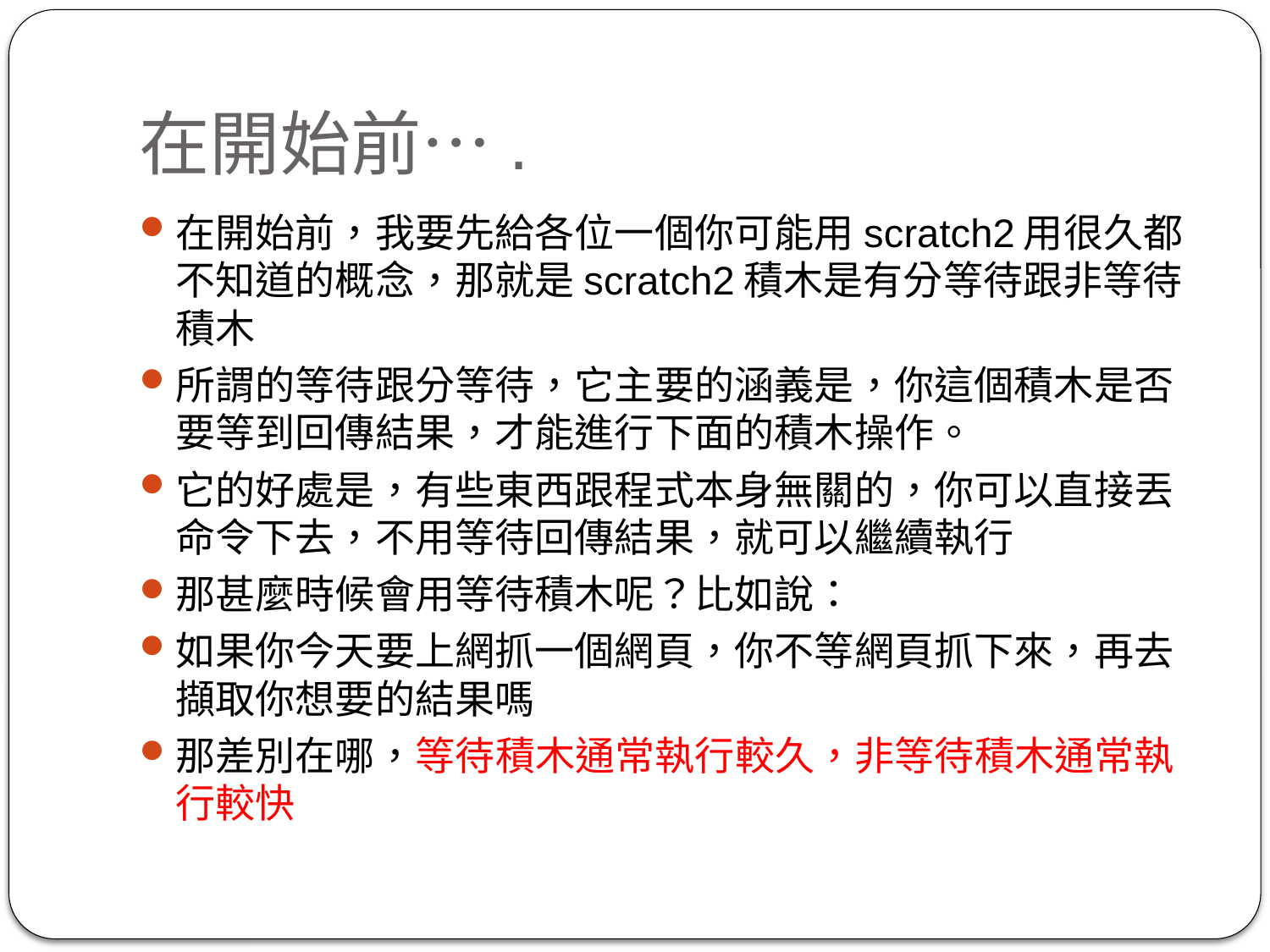

# 在開始前….
在開始前，我要先給各位一個你可能用scratch2用很久都不知道的概念，那就是scratch2積木是有分等待跟非等待積木
所謂的等待跟分等待，它主要的涵義是，你這個積木是否要等到回傳結果，才能進行下面的積木操作。
它的好處是，有些東西跟程式本身無關的，你可以直接丟命令下去，不用等待回傳結果，就可以繼續執行
那甚麼時候會用等待積木呢？比如說：
如果你今天要上網抓一個網頁，你不等網頁抓下來，再去擷取你想要的結果嗎
那差別在哪，等待積木通常執行較久，非等待積木通常執行較快